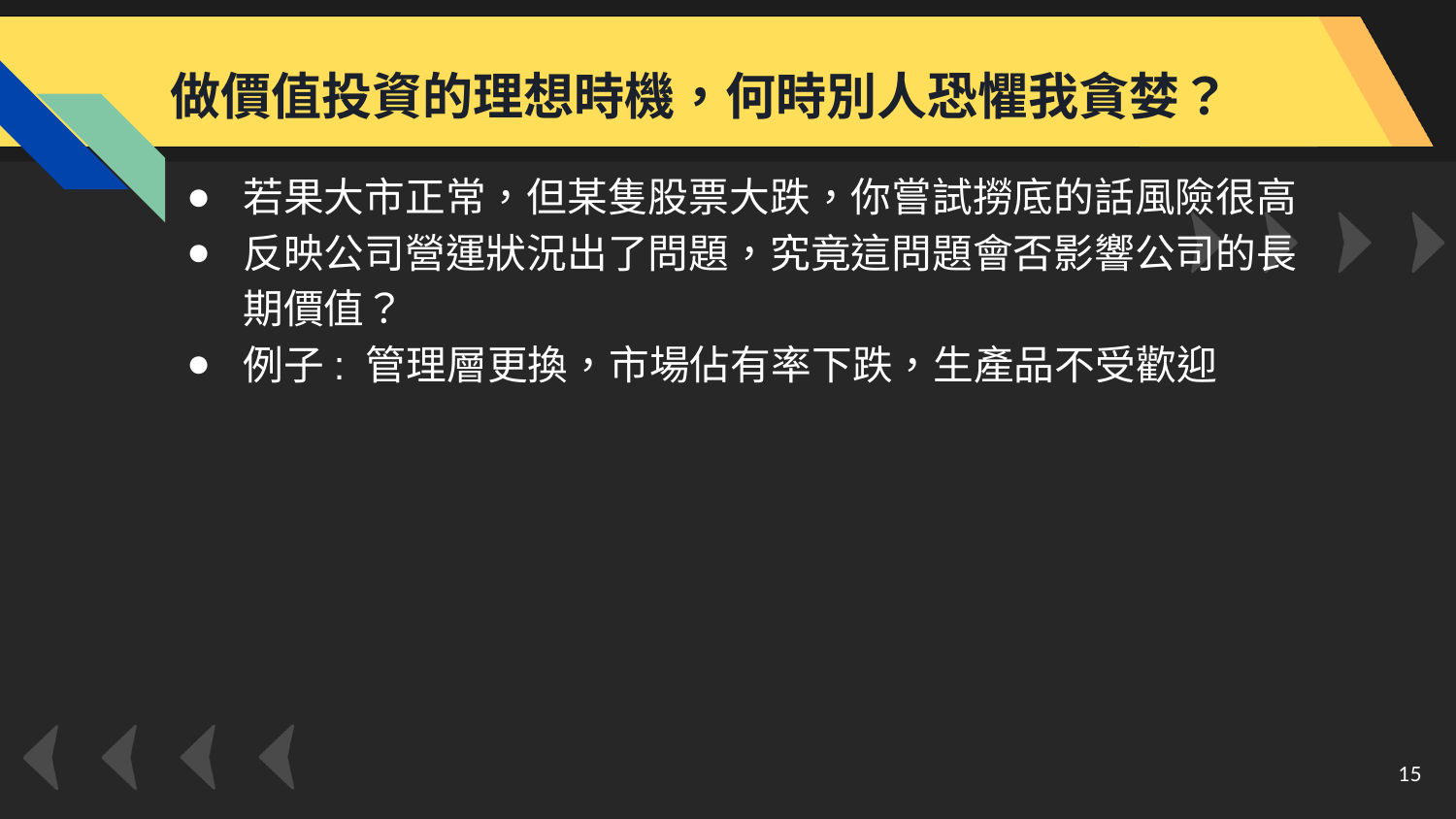

做價值投資的理想時機，何時別人恐懼我貪婪？

若果大市正常，但某隻股票大跌，你嘗試撈底的話風險很高
反映公司營運狀況出了問題，究竟這問題會否影響公司的長期價值？
例子: 管理層更換，市場佔有率下跌，生產品不受歡迎

15